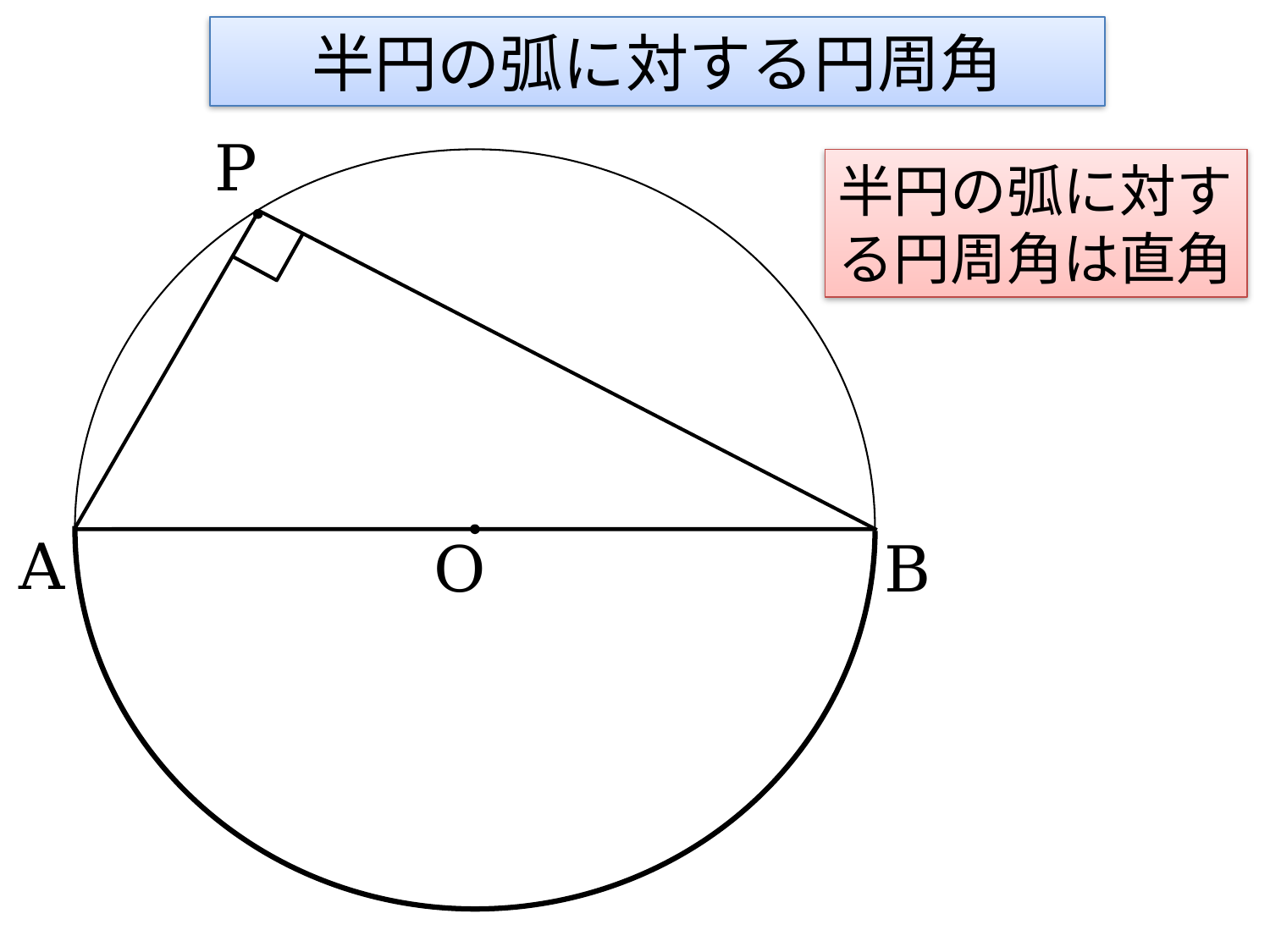

# 半円の弧に対する円周角
P

半円の弧に対する円周角は直角

A
B
O